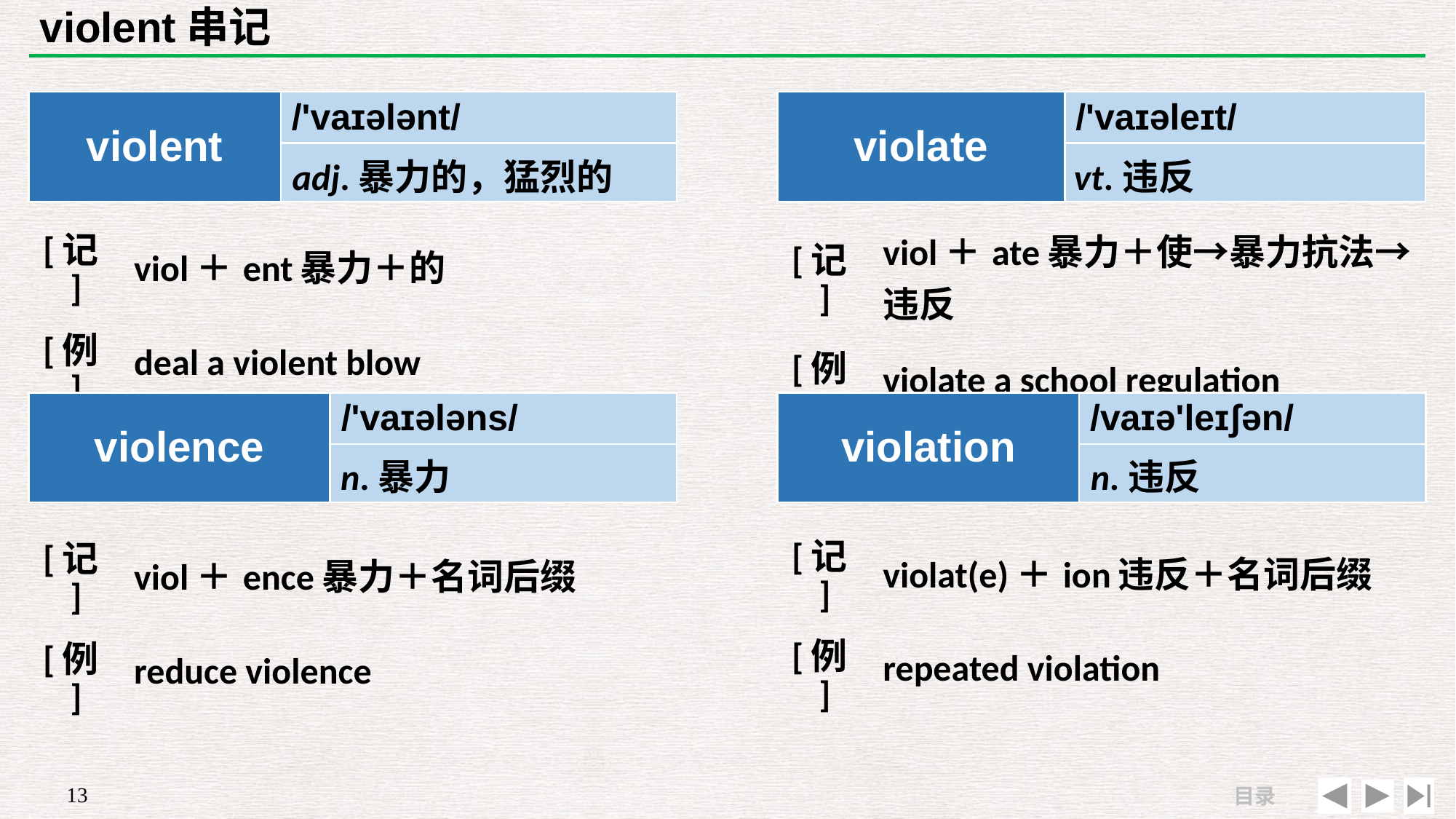

# violent串记

| violent | /'vaɪələnt/ |
| --- | --- |
|  |  |
| violate | /'vaɪəleɪt/ |
| --- | --- |
|  |  |
adj.暴力的，猛烈的
vt.违反
| [记] | viol＋ent暴力＋的 |
| --- | --- |
| [例] | deal a violent blow |
| [记] | viol＋ate暴力＋使→暴力抗法→ 违反 |
| --- | --- |
| [例] | violate a school regulation |
| violence | /'vaɪələns/ |
| --- | --- |
|  |  |
| violation | /vaɪə'leɪʃən/ |
| --- | --- |
|  |  |
n.暴力
n.违反
| [记] | violat(e)＋ion违反＋名词后缀 |
| --- | --- |
| [例] | repeated violation |
| [记] | viol＋ence暴力＋名词后缀 |
| --- | --- |
| [例] | reduce violence |